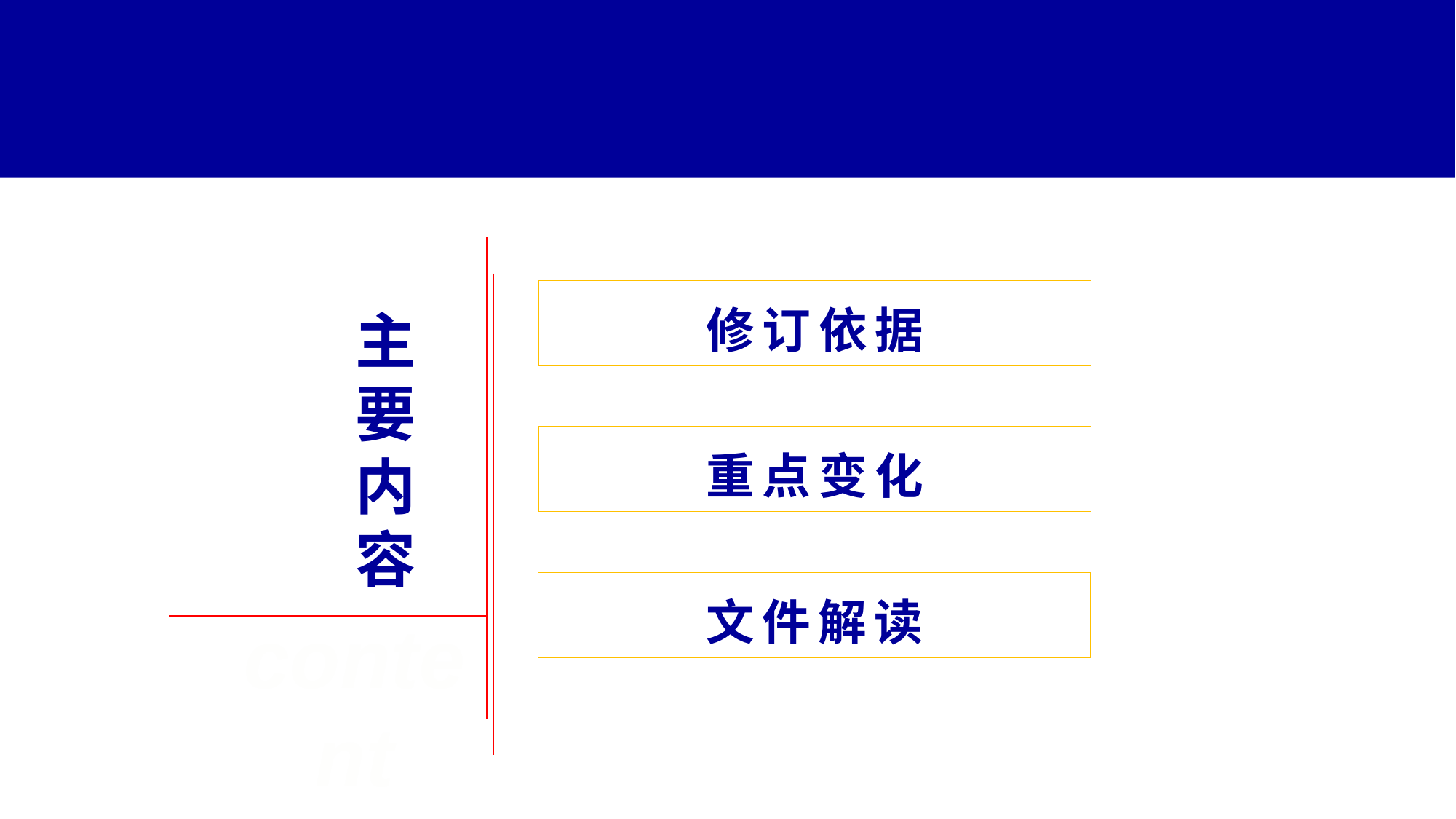

修订依据
主
要
内
容
重点变化
文件解读
content